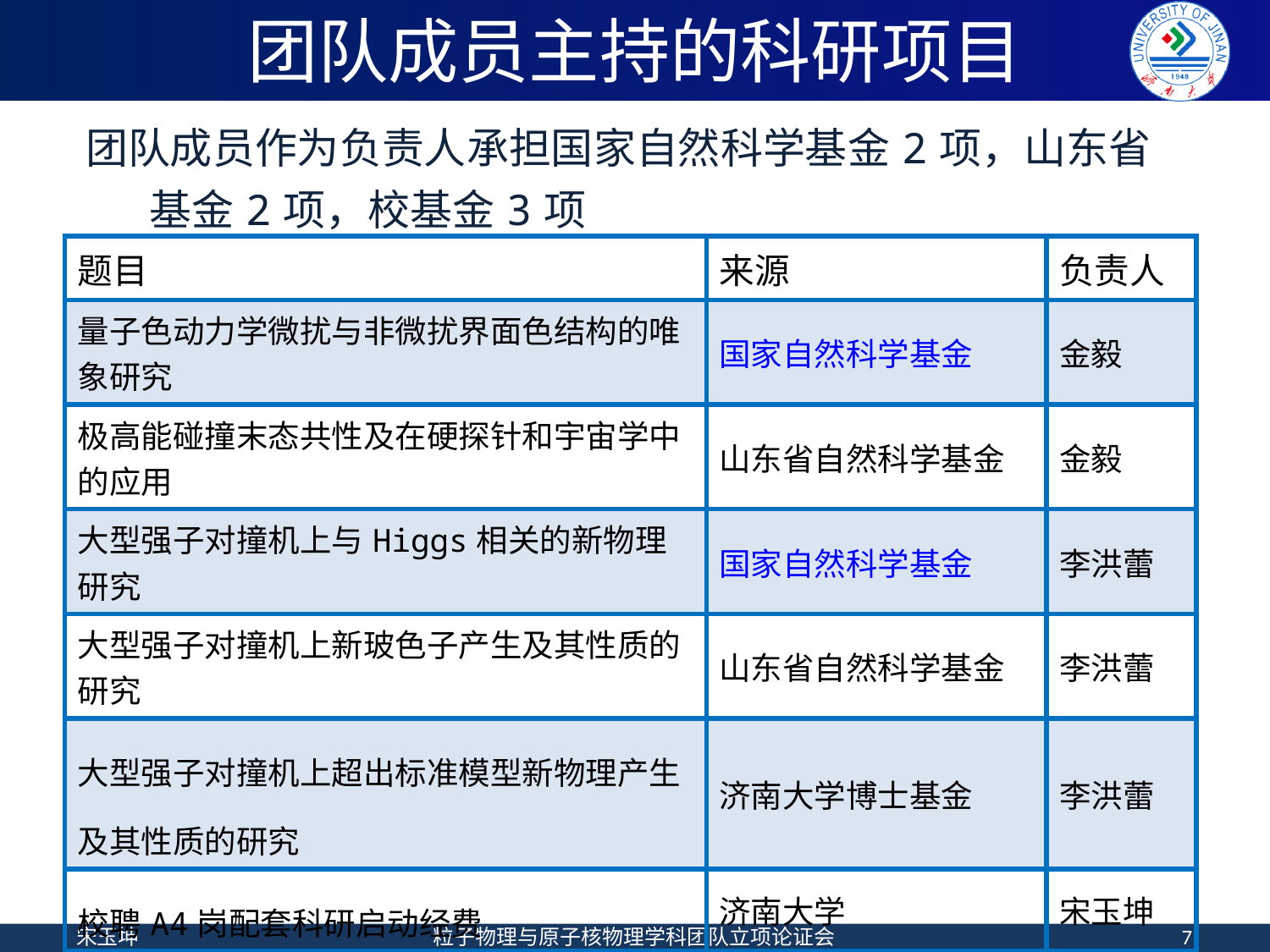

# 团队成员主持的科研项目
团队成员作为负责人承担国家自然科学基金2项，山东省基金2项，校基金3项
| 题目 | 来源 | 负责人 |
| --- | --- | --- |
| 量子色动力学微扰与非微扰界面色结构的唯象研究 | 国家自然科学基金 | 金毅 |
| 极高能碰撞末态共性及在硬探针和宇宙学中的应用 | 山东省自然科学基金 | 金毅 |
| 大型强子对撞机上与Higgs相关的新物理研究 | 国家自然科学基金 | 李洪蕾 |
| 大型强子对撞机上新玻色子产生及其性质的研究 | 山东省自然科学基金 | 李洪蕾 |
| 大型强子对撞机上超出标准模型新物理产生及其性质的研究 | 济南大学博士基金 | 李洪蕾 |
| 校聘A4岗配套科研启动经费 | 济南大学 | 宋玉坤 |
| 校聘A4岗配套学科建设经费 | 济南大学 | 宋玉坤 |
宋玉坤
粒子物理与原子核物理学科团队立项论证会
7